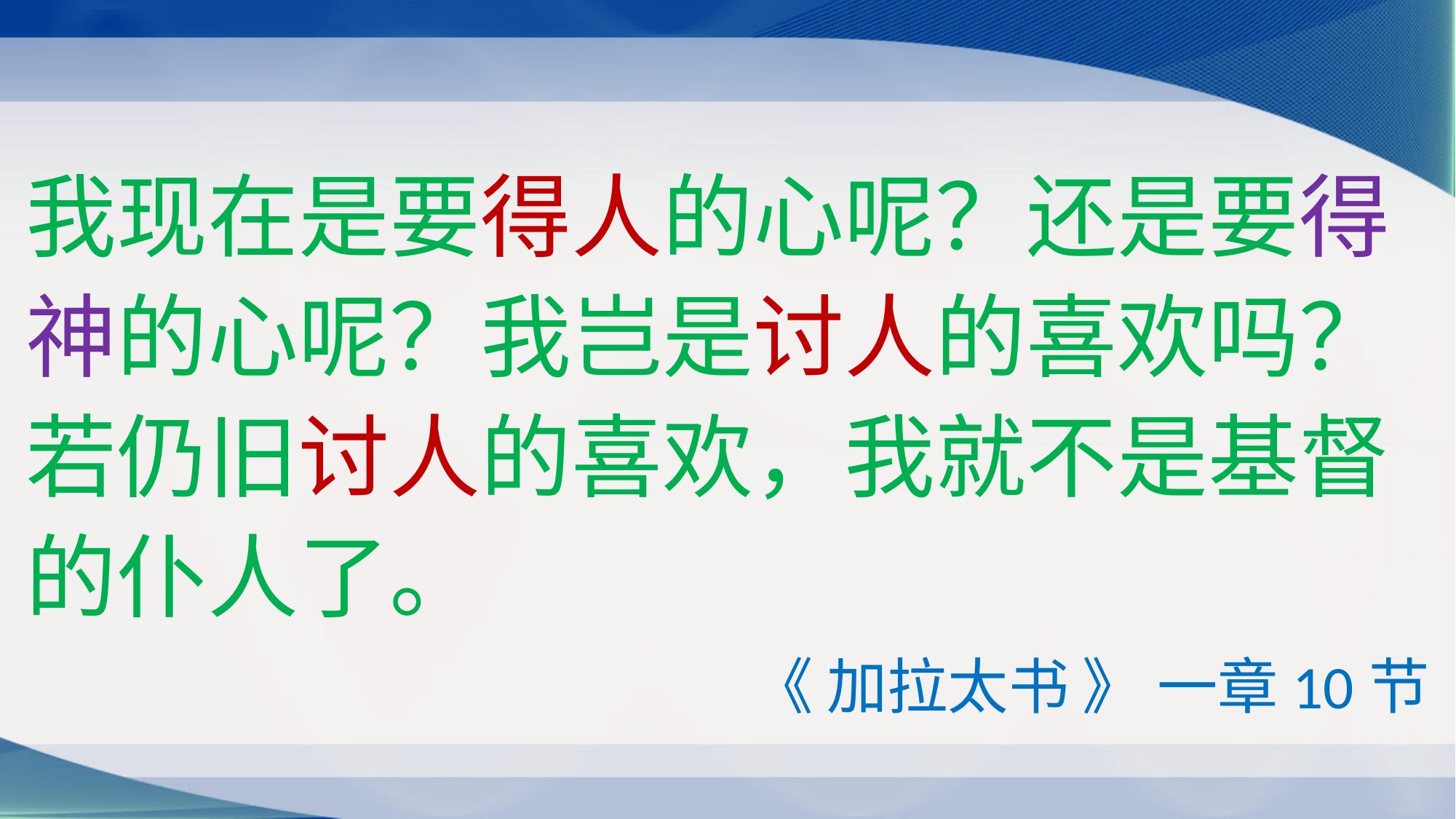

我现在是要得人的心呢？还是要得神的心呢？我岂是讨人的喜欢吗？若仍旧讨人的喜欢，我就不是基督的仆人了。
《 加拉太书 》 一章10节